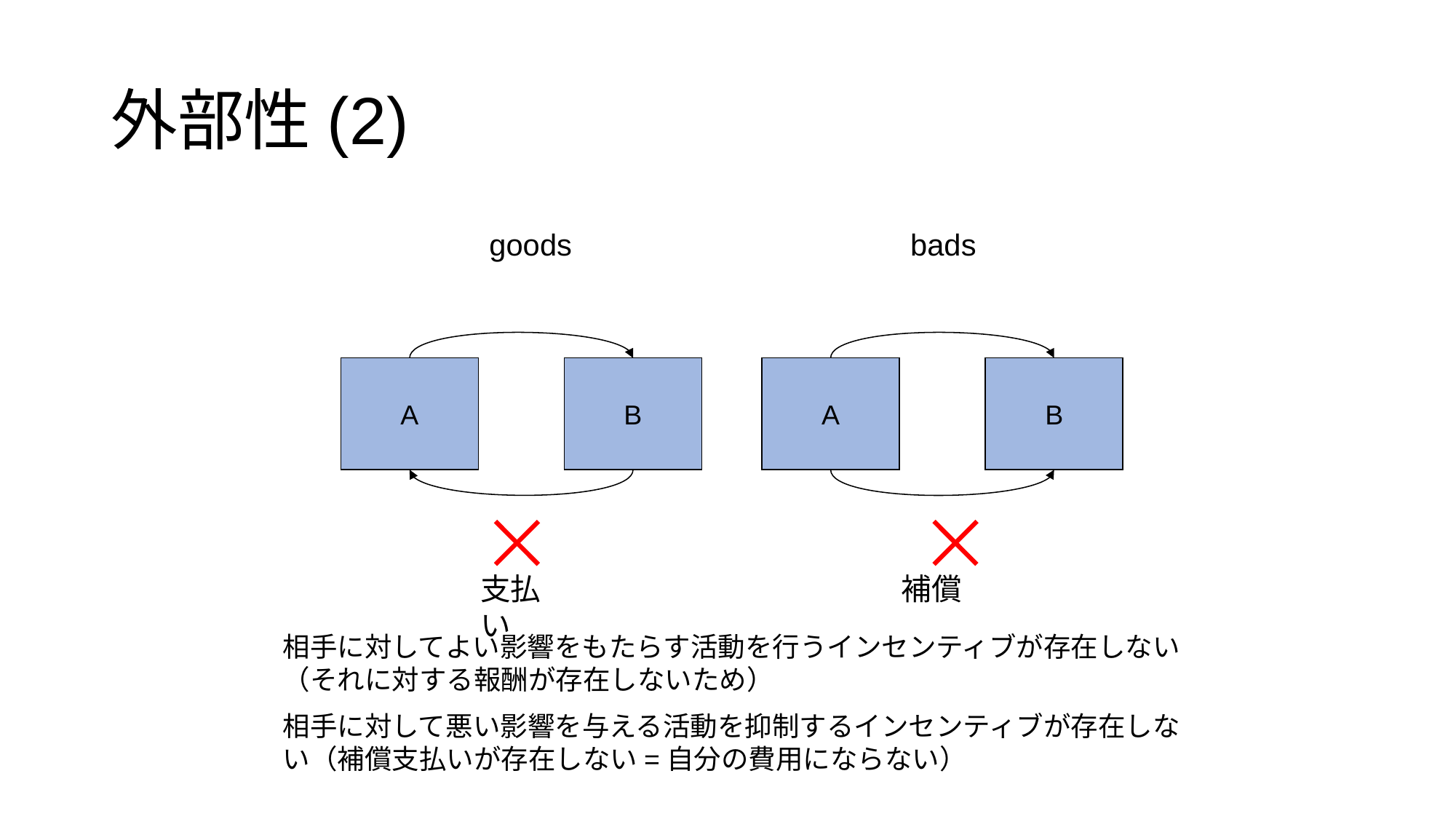

# 外部性(2)
goods
bads
A
B
A
B

支払い
補償
相手に対してよい影響をもたらす活動を行うインセンティブが存在しない（それに対する報酬が存在しないため）
相手に対して悪い影響を与える活動を抑制するインセンティブが存在しない（補償支払いが存在しない=自分の費用にならない）